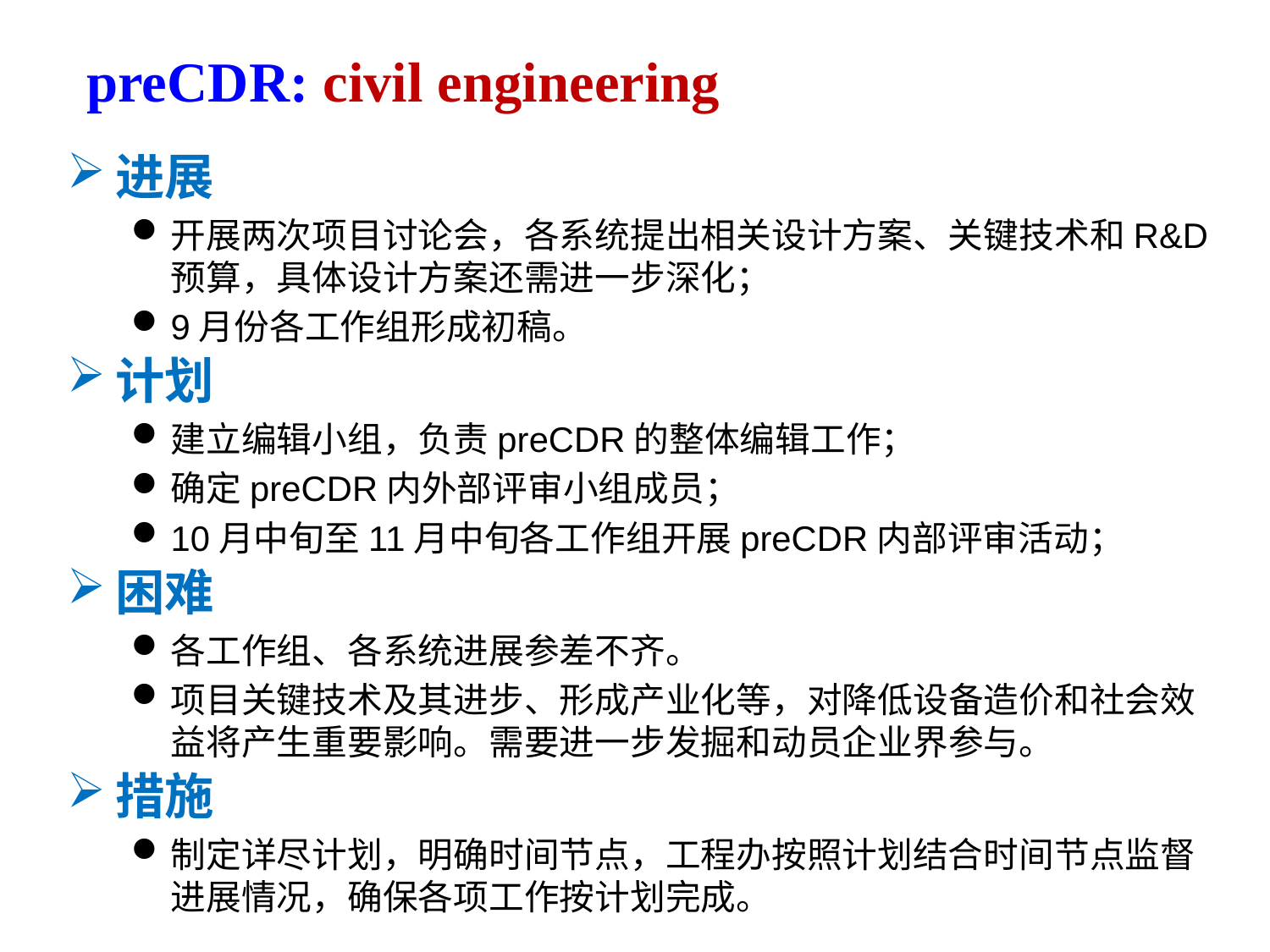

# preCDR: civil engineering
进展
开展两次项目讨论会，各系统提出相关设计方案、关键技术和R&D预算，具体设计方案还需进一步深化；
9月份各工作组形成初稿。
计划
建立编辑小组，负责preCDR的整体编辑工作；
确定preCDR内外部评审小组成员；
10月中旬至11月中旬各工作组开展preCDR内部评审活动；
困难
各工作组、各系统进展参差不齐。
项目关键技术及其进步、形成产业化等，对降低设备造价和社会效益将产生重要影响。需要进一步发掘和动员企业界参与。
措施
制定详尽计划，明确时间节点，工程办按照计划结合时间节点监督进展情况，确保各项工作按计划完成。